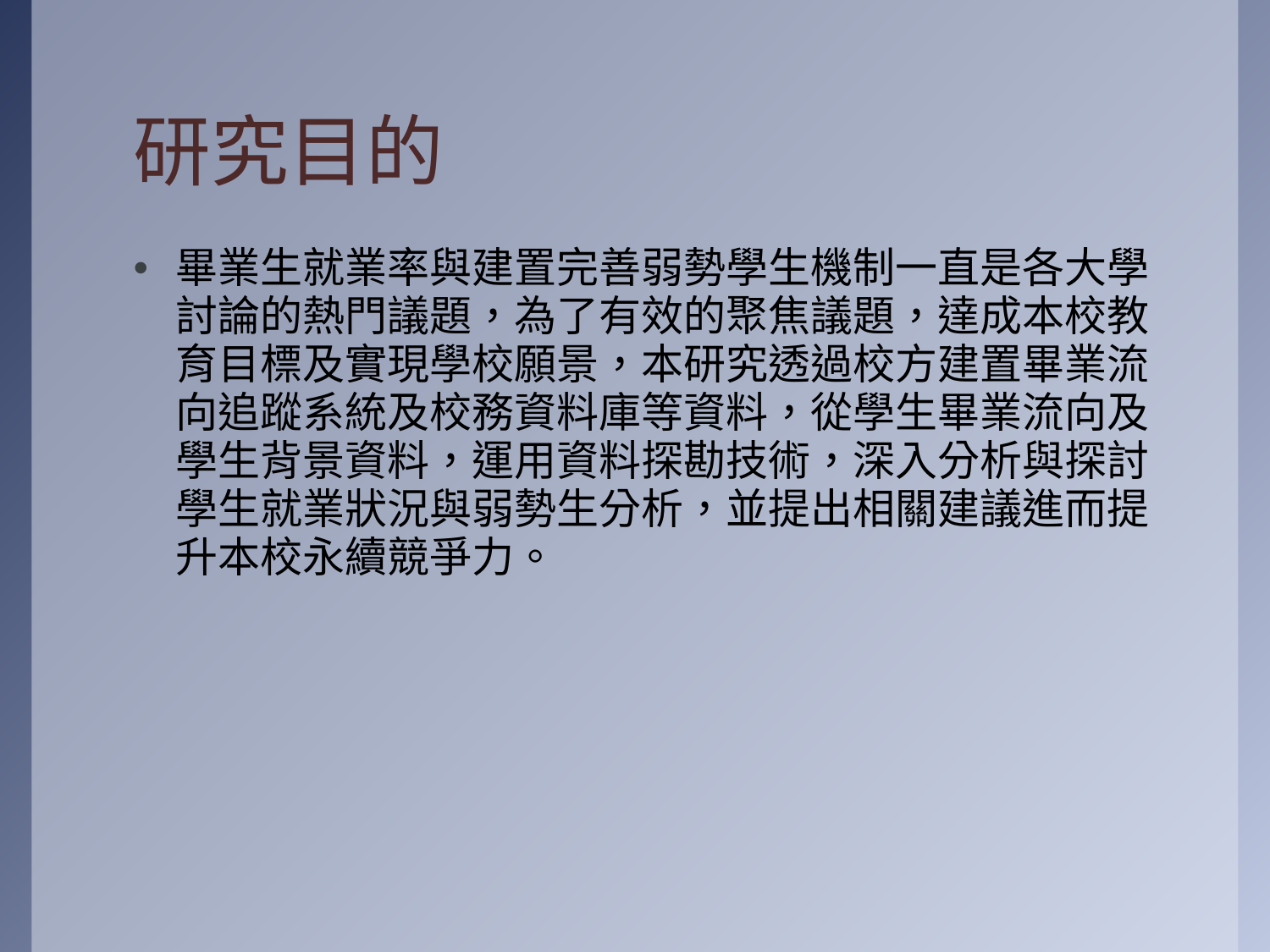

# 研究目的
畢業生就業率與建置完善弱勢學生機制一直是各大學討論的熱門議題，為了有效的聚焦議題，達成本校教育目標及實現學校願景，本研究透過校方建置畢業流向追蹤系統及校務資料庫等資料，從學生畢業流向及學生背景資料，運用資料探勘技術，深入分析與探討學生就業狀況與弱勢生分析，並提出相關建議進而提升本校永續競爭力。